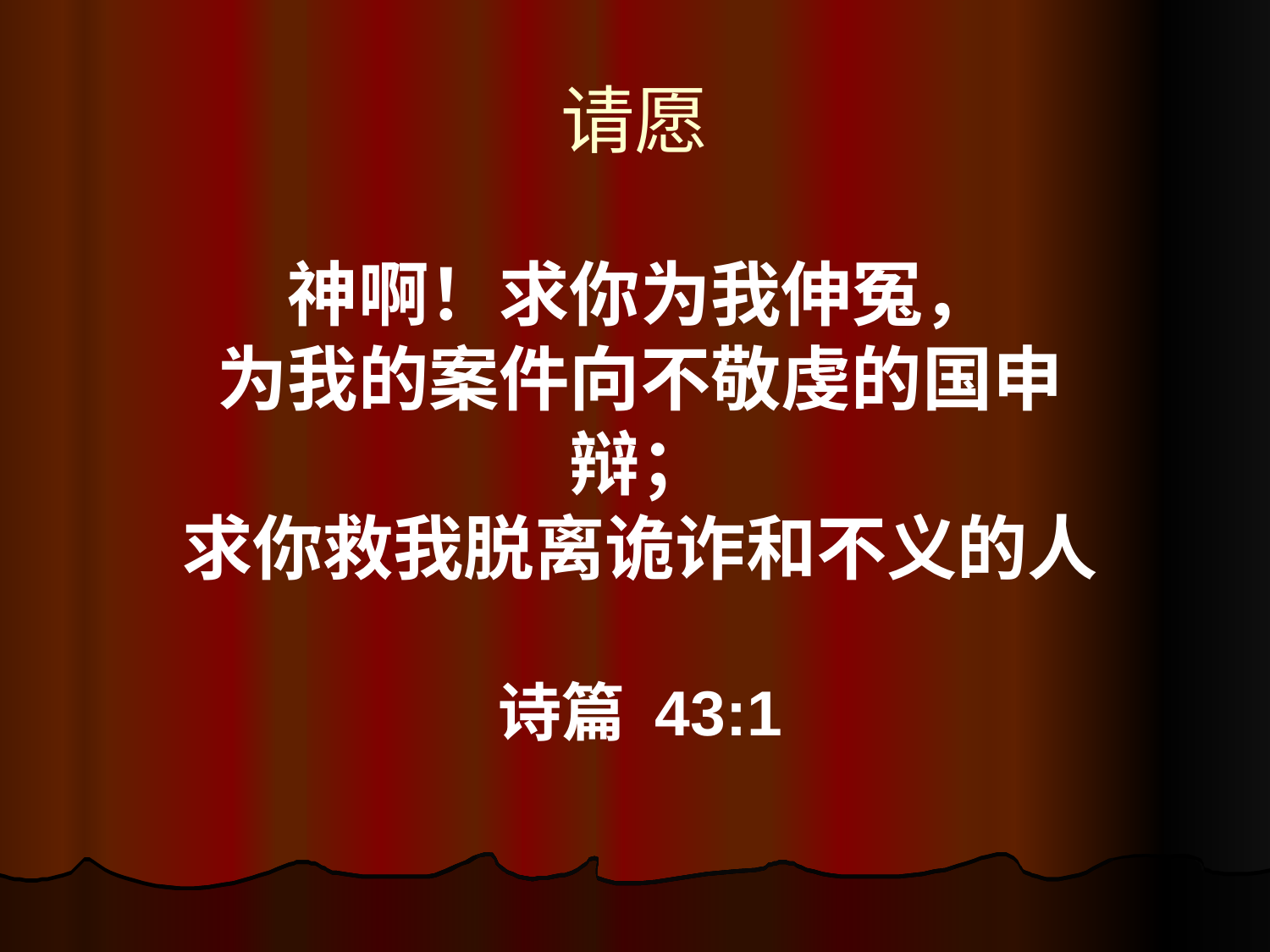

请愿
神啊！求你为我伸冤，
为我的案件向不敬虔的国申辩；
求你救我脱离诡诈和不义的人

诗篇 43:1